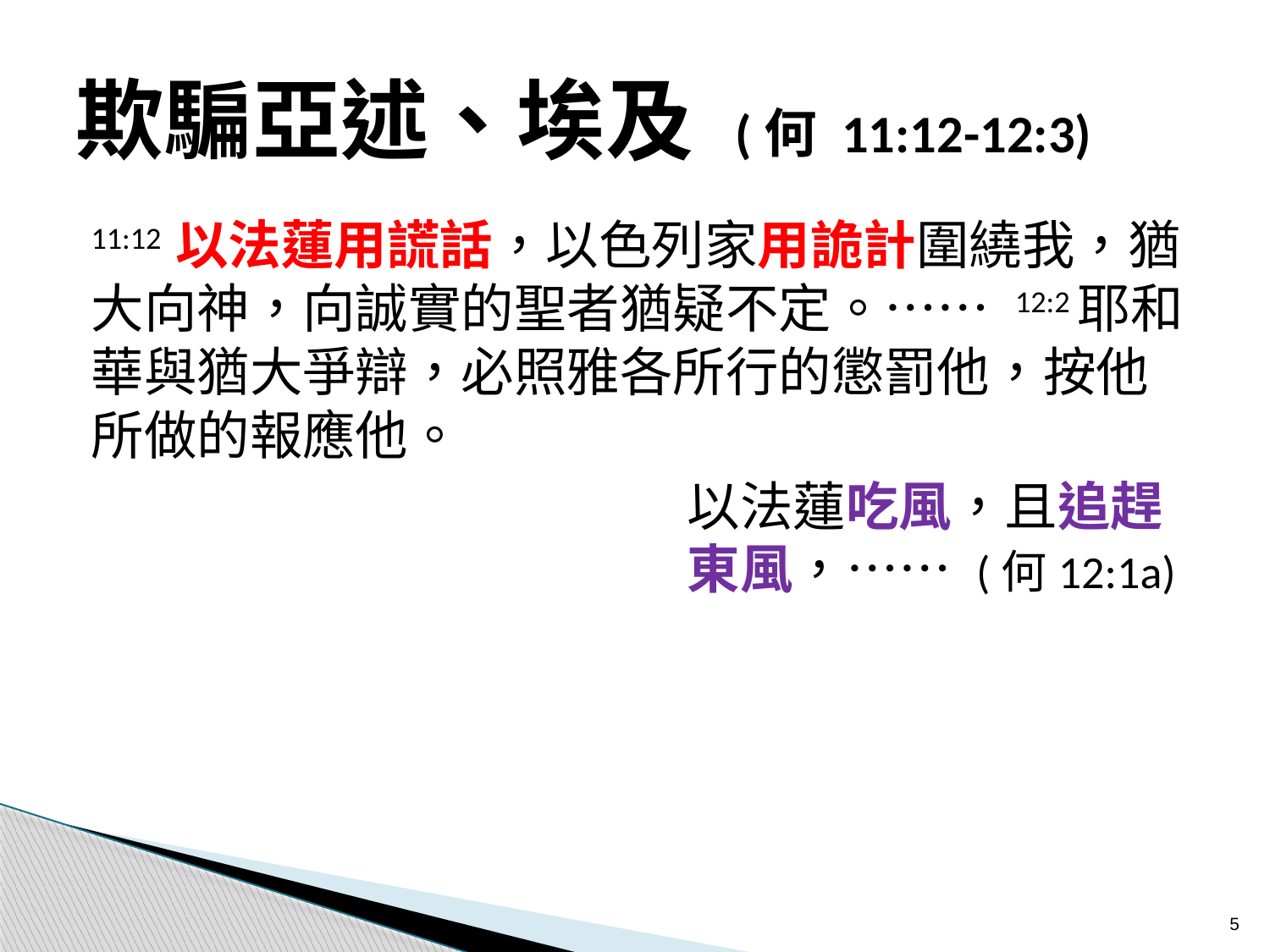

# 欺騙亞述、埃及 (何 11:12-12:3)
11:12 以法蓮用謊話，以色列家用詭計圍繞我，猶大向神，向誠實的聖者猶疑不定。…… 12:2耶和華與猶大爭辯，必照雅各所行的懲罰他，按他所做的報應他。
以法蓮吃風，且追趕東風，…… (何12:1a)
5